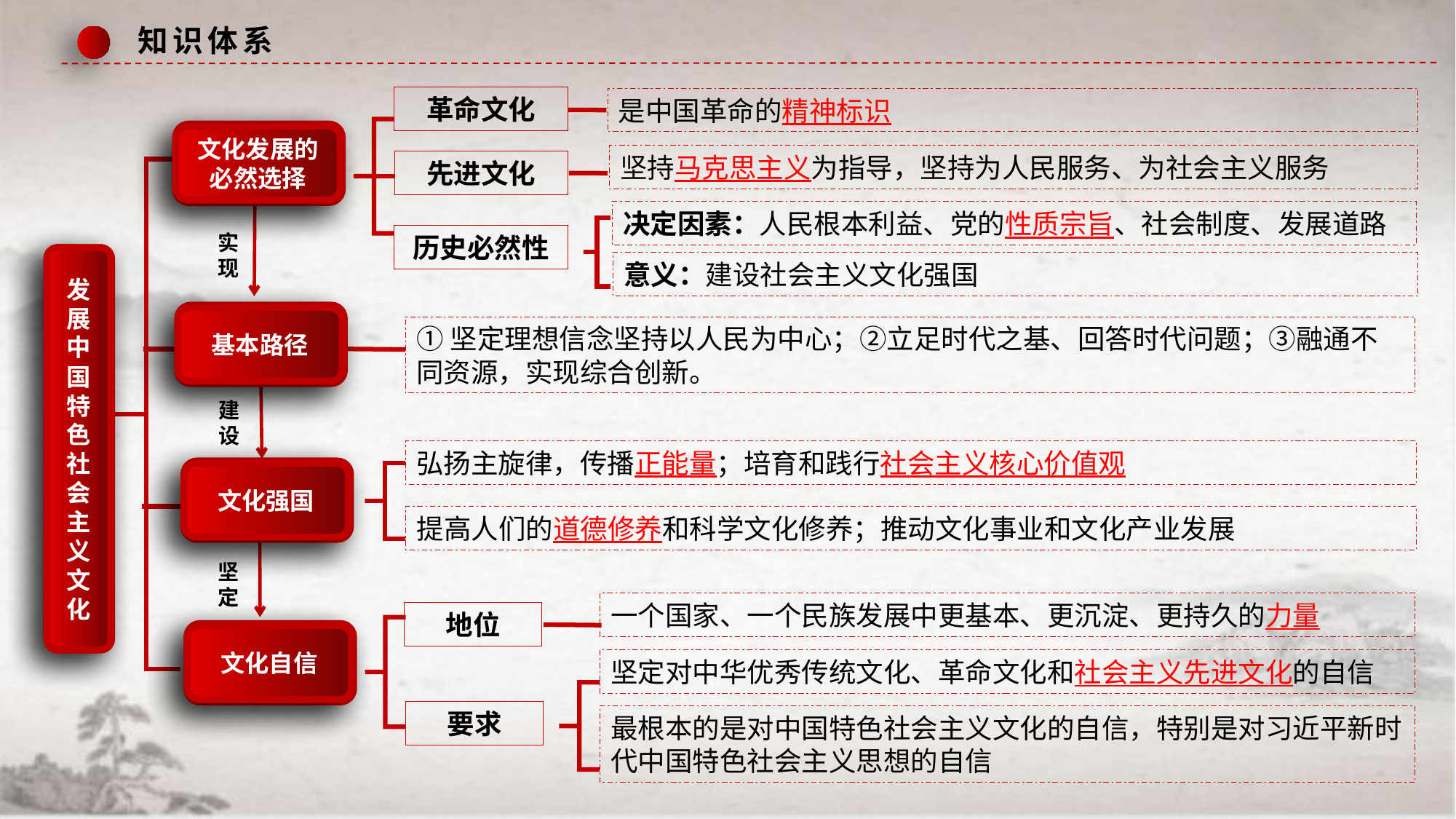

知识体系

革命文化
是中国革命的精神标识

文化发展的必然选择
坚持马克思主义为指导，坚持为人民服务、为社会主义服务
先进文化

决定因素：人民根本利益、党的性质宗旨、社会制度、发展道路

实现
历史必然性

发展中国特色社会主义文化
意义：建设社会主义文化强国

基本路径
①坚定理想信念坚持以人民为中心；②立足时代之基、回答时代问题；③融通不同资源，实现综合创新。

建设
弘扬主旋律，传播正能量；培育和践行社会主义核心价值观

文化强国

提高人们的道德修养和科学文化修养；推动文化事业和文化产业发展
坚定
一个国家、一个民族发展中更基本、更沉淀、更持久的力量
地位

文化自信
坚定对中华优秀传统文化、革命文化和社会主义先进文化的自信

要求
最根本的是对中国特色社会主义文化的自信，特别是对习近平新时代中国特色社会主义思想的自信